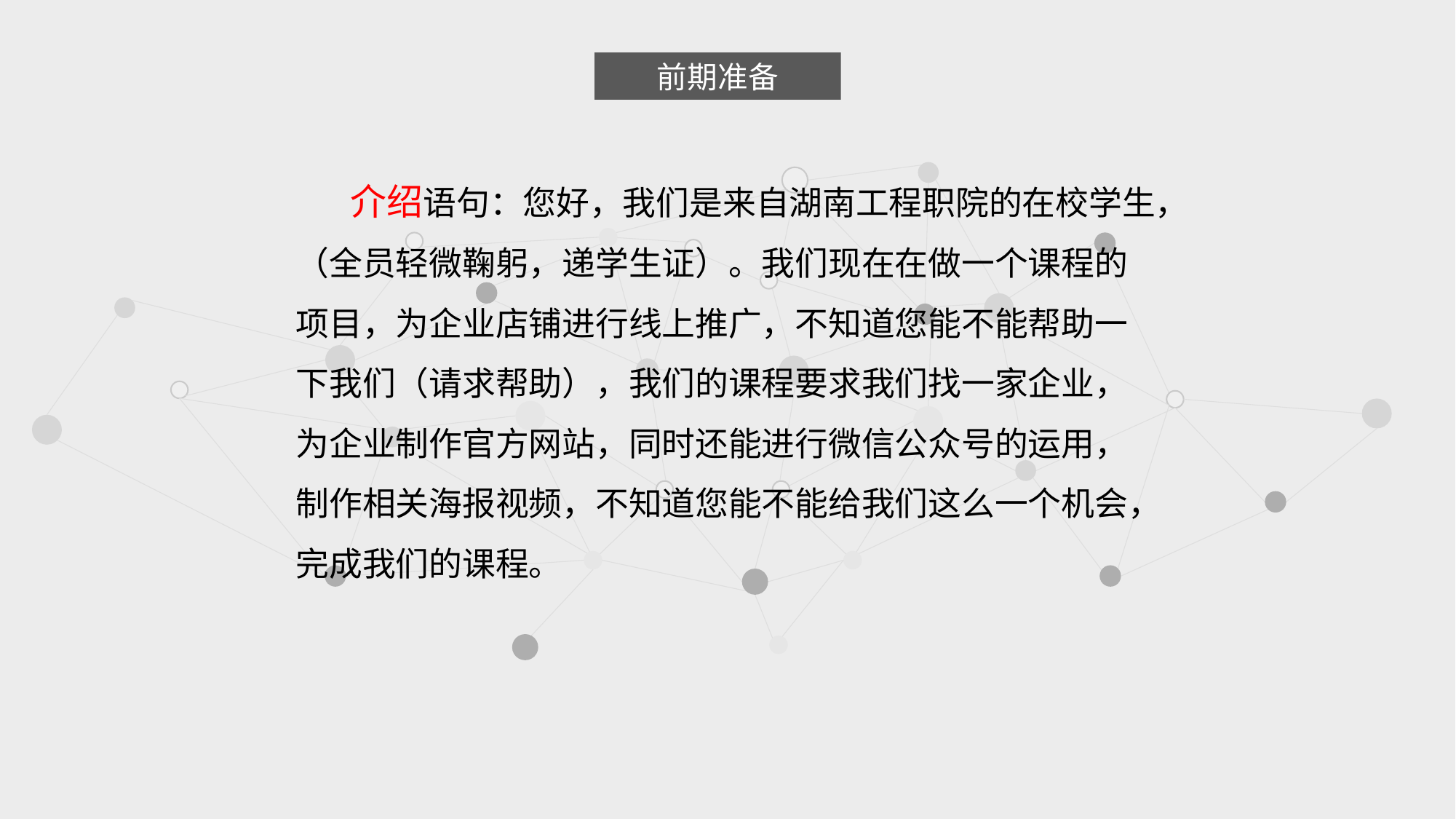

前期准备
介绍语句：您好，我们是来自湖南工程职院的在校学生，（全员轻微鞠躬，递学生证）。我们现在在做一个课程的项目，为企业店铺进行线上推广，不知道您能不能帮助一下我们（请求帮助），我们的课程要求我们找一家企业，为企业制作官方网站，同时还能进行微信公众号的运用，制作相关海报视频，不知道您能不能给我们这么一个机会，完成我们的课程。